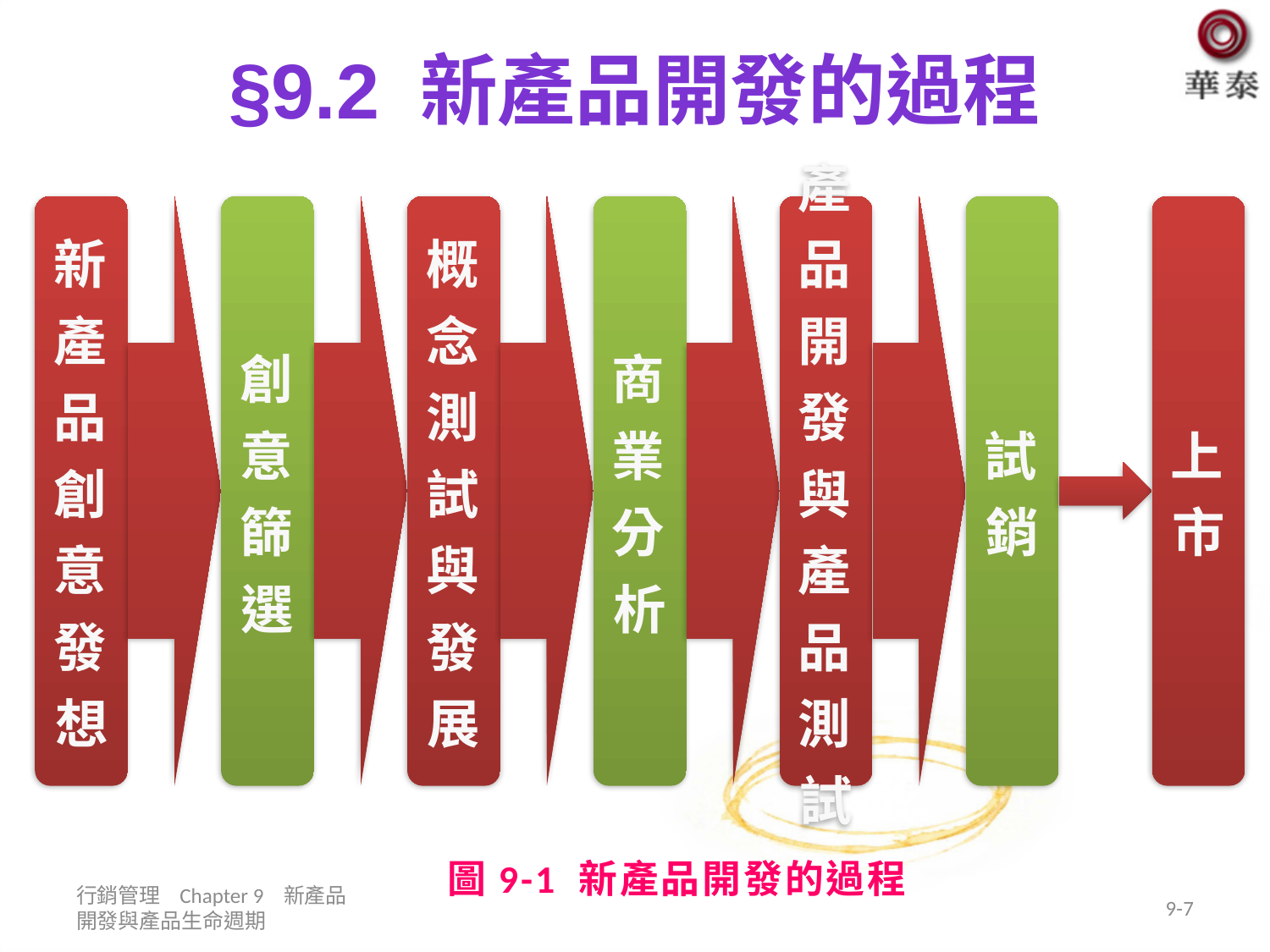

# §9.2 新產品開發的過程
新產品創意發想
創意篩選
概念測試與發展
商業分析
產品開發與產品測試
試銷
上市
圖9-1 新產品開發的過程
行銷管理   Chapter 9   新產品開發與產品生命週期
9-7